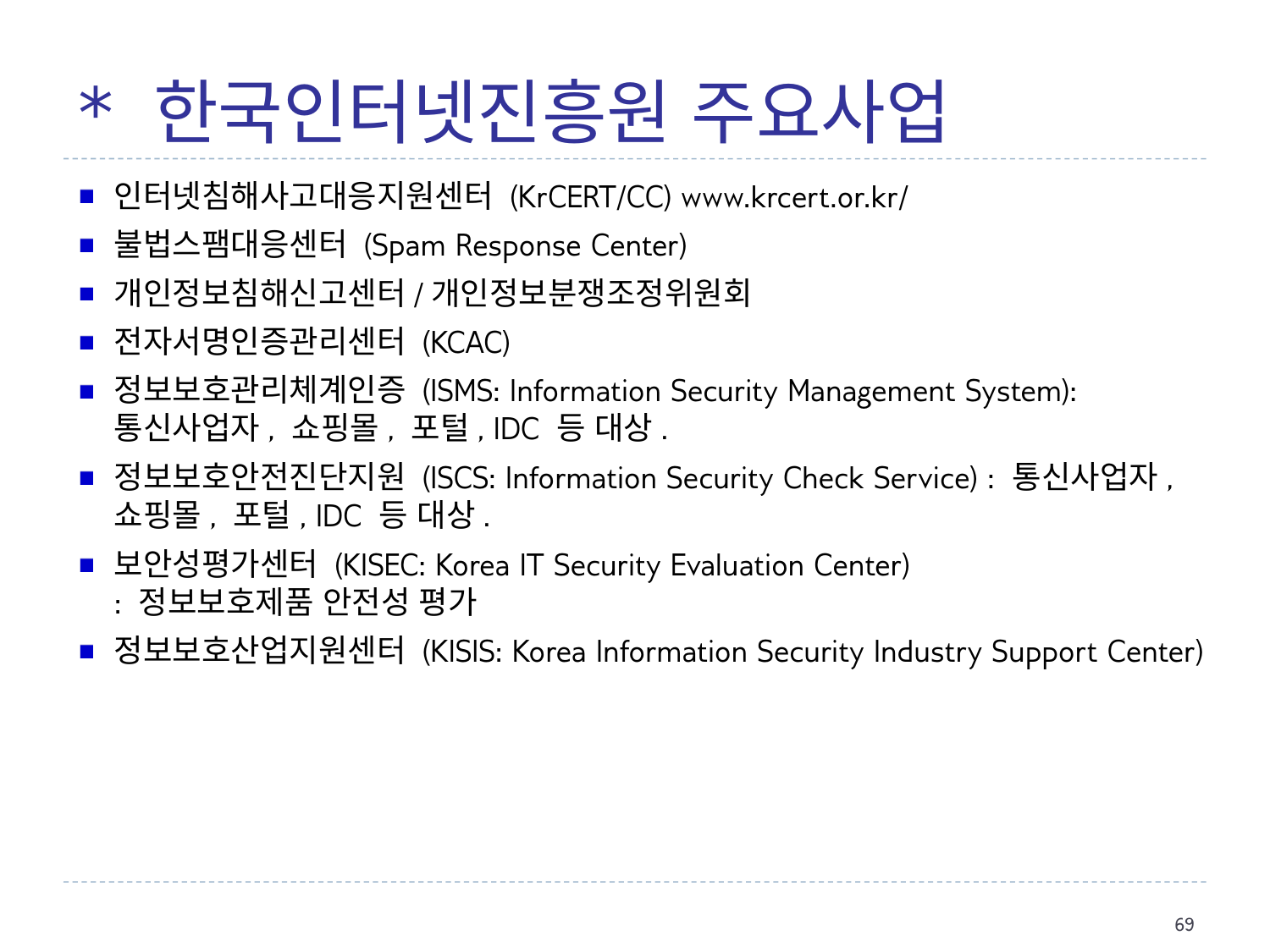

* 한국인터넷진흥원 주요사업
인터넷침해사고대응지원센터 (KrCERT/CC) www.krcert.or.kr/
불법스팸대응센터 (Spam Response Center)
개인정보침해신고센터/개인정보분쟁조정위원회
전자서명인증관리센터 (KCAC)
정보보호관리체계인증 (ISMS: Information Security Management System): 통신사업자, 쇼핑몰, 포털, IDC 등 대상.
정보보호안전진단지원 (ISCS: Information Security Check Service) : 통신사업자, 쇼핑몰, 포털, IDC 등 대상.
보안성평가센터 (KISEC: Korea IT Security Evaluation Center)
: 정보보호제품 안전성 평가
정보보호산업지원센터 (KISIS: Korea Information Security Industry Support Center)
69